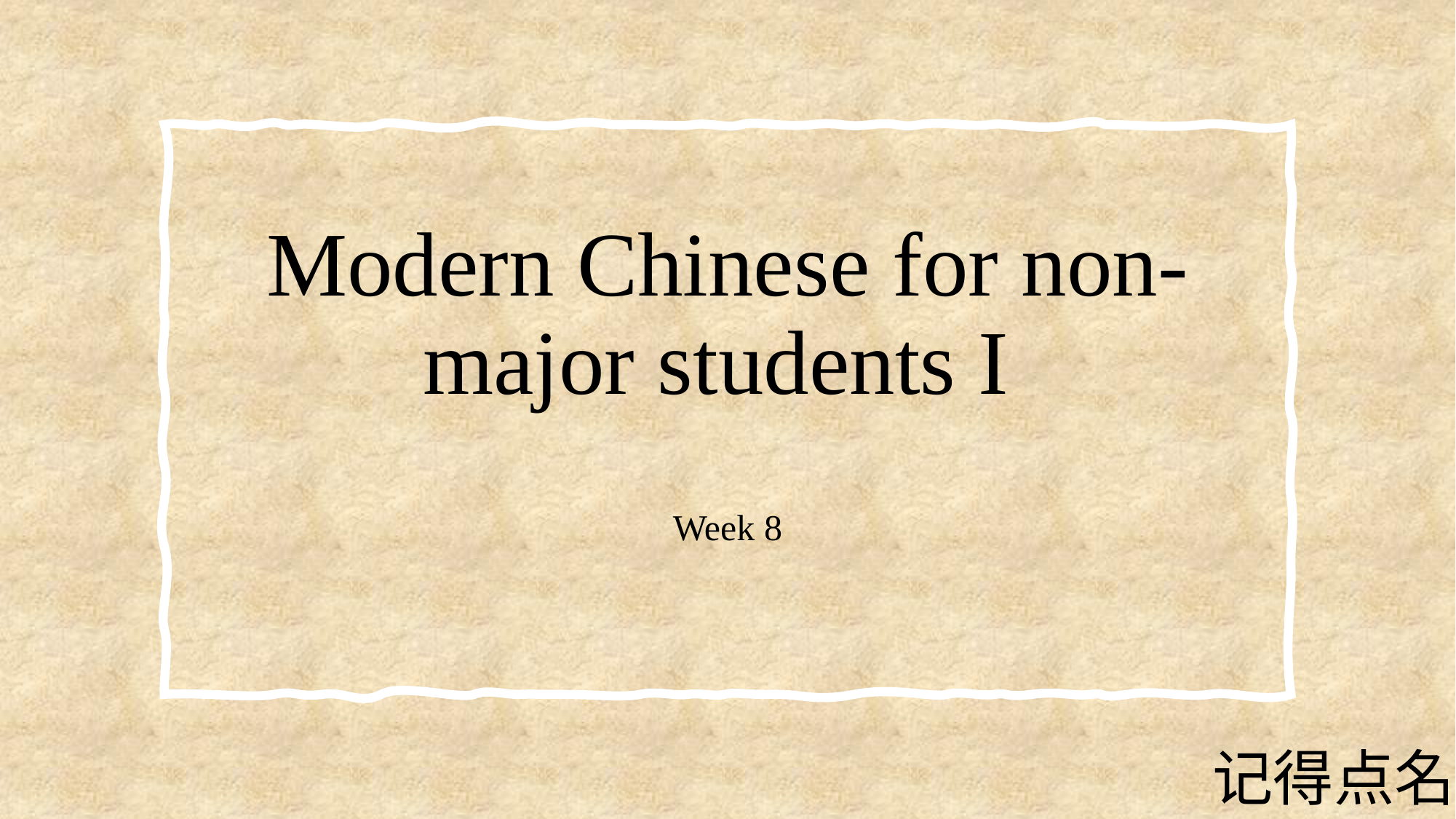

# Modern Chinese for non-major students I
Week 8
记得点名